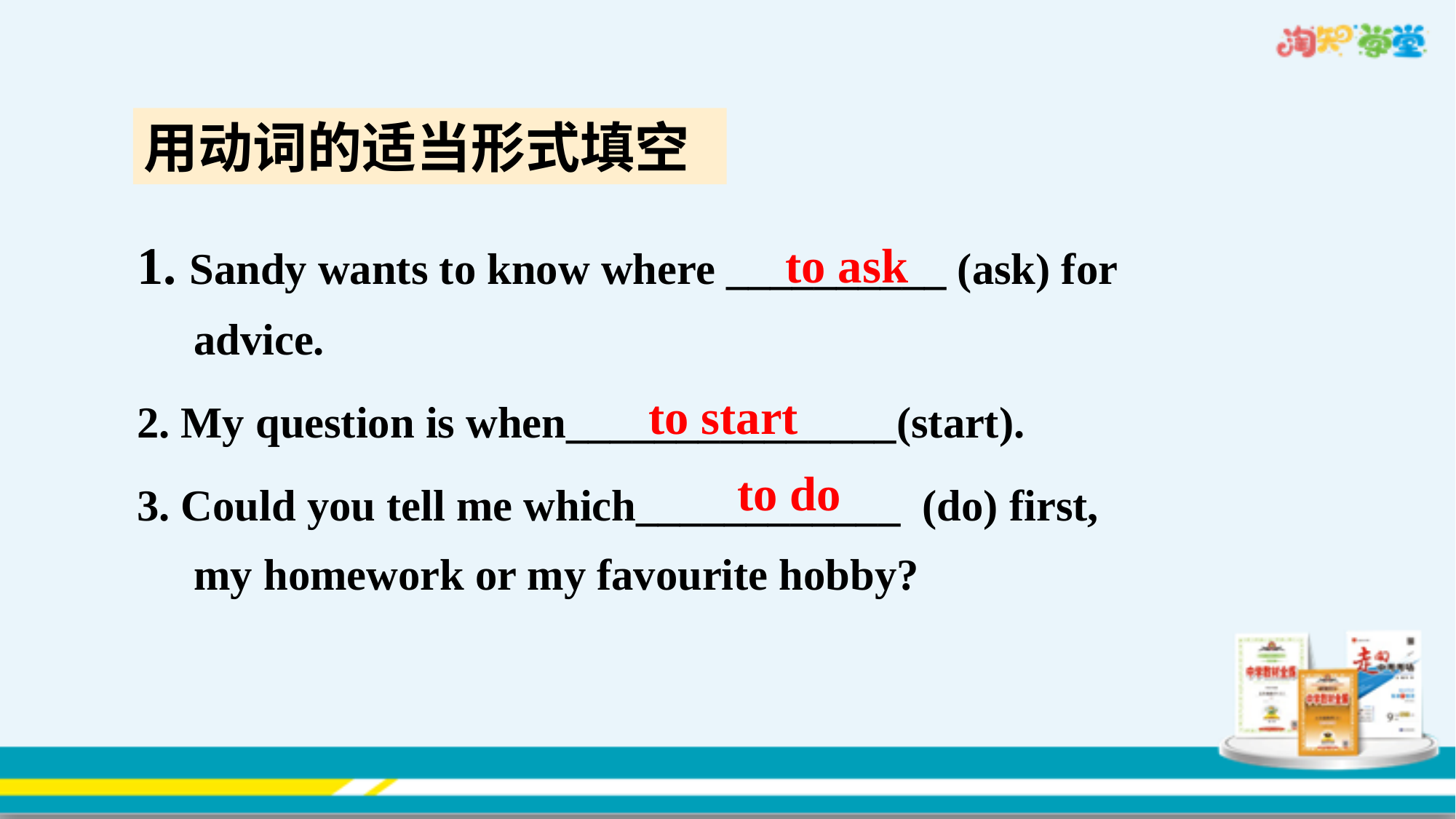

用动词的适当形式填空
1. Sandy wants to know where __________ (ask) for advice.
2. My question is when_______________(start).
3. Could you tell me which____________  (do) first, my homework or my favourite hobby?

to ask
to start
to do